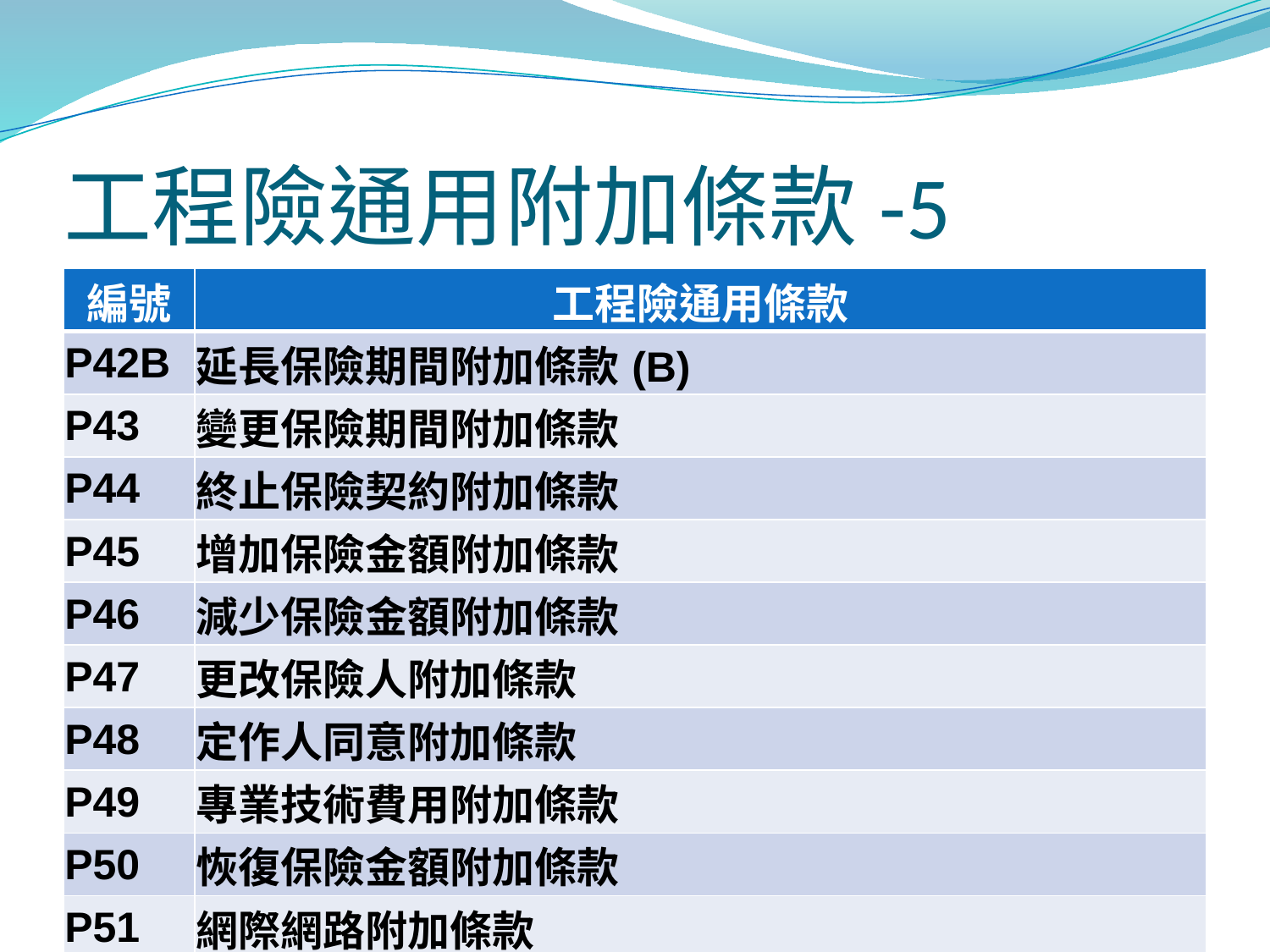

# 工程險通用附加條款-5
| 編號 | 工程險通用條款 |
| --- | --- |
| P42B | 延長保險期間附加條款(B) |
| P43 | 變更保險期間附加條款 |
| P44 | 終止保險契約附加條款 |
| P45 | 增加保險金額附加條款 |
| P46 | 減少保險金額附加條款 |
| P47 | 更改保險人附加條款 |
| P48 | 定作人同意附加條款 |
| P49 | 專業技術費用附加條款 |
| P50 | 恢復保險金額附加條款 |
| P51 | 網際網路附加條款 |
129